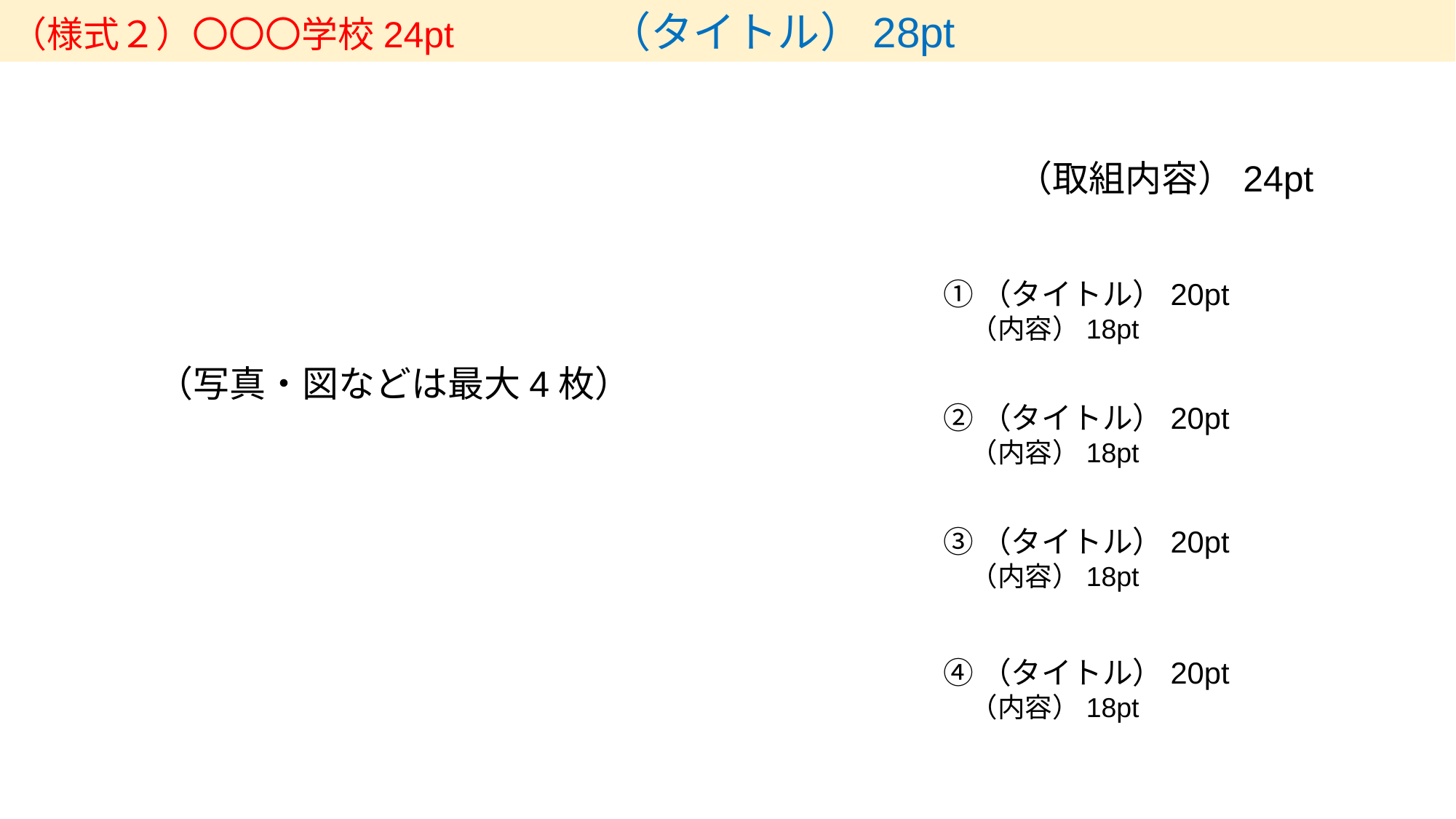

（様式２）〇〇〇学校24pt　　　　（タイトル）28pt

　　（取組内容）24pt

①（タイトル）20pt
　（内容）18pt

②（タイトル）20pt
　（内容）18pt

③（タイトル）20pt
　（内容）18pt

④（タイトル）20pt
　（内容）18pt

①
②
③
　（写真・図などは最大4枚）
④